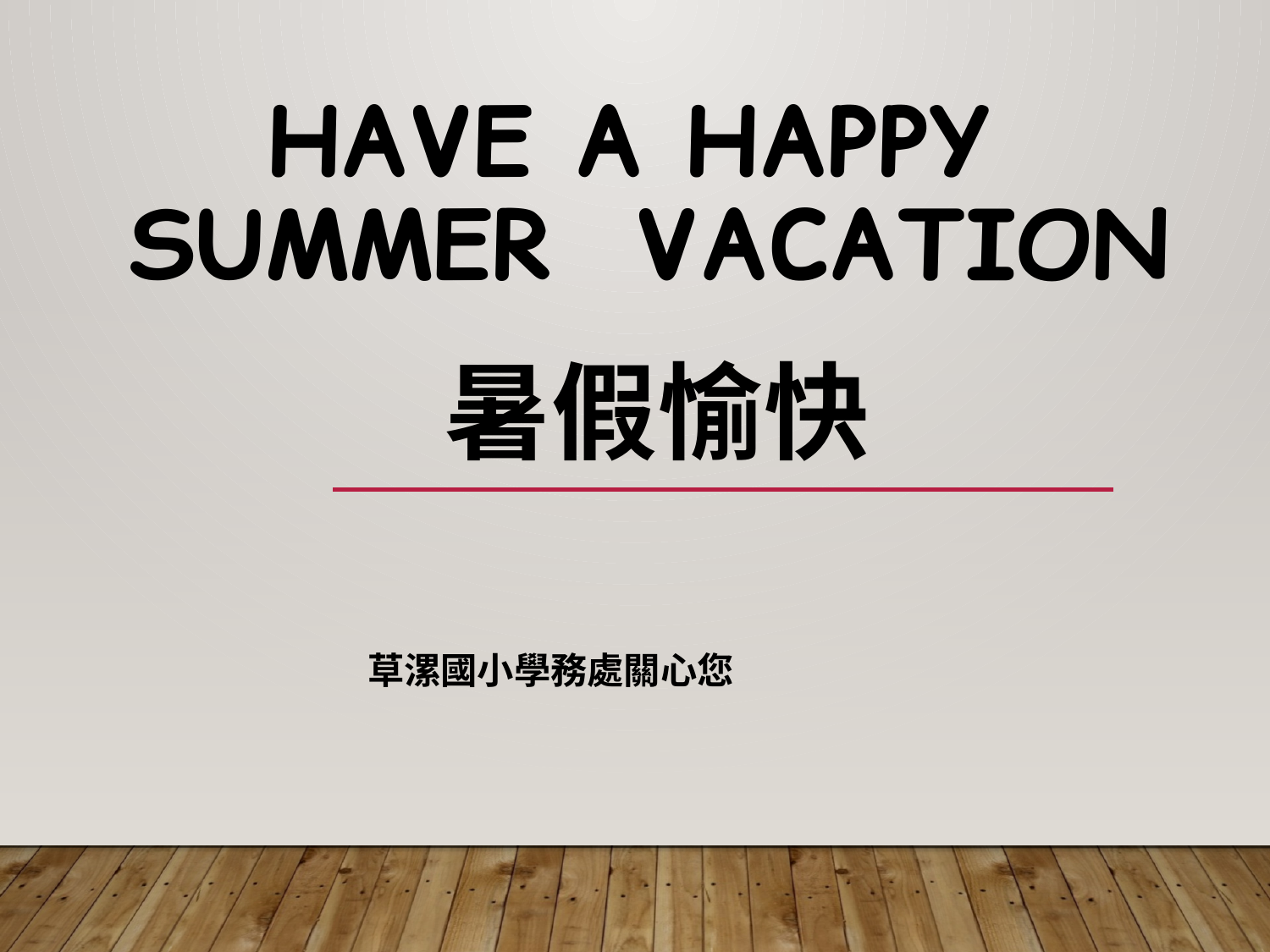

# Have a happy summer  vacation
暑假愉快
草漯國小學務處關心您